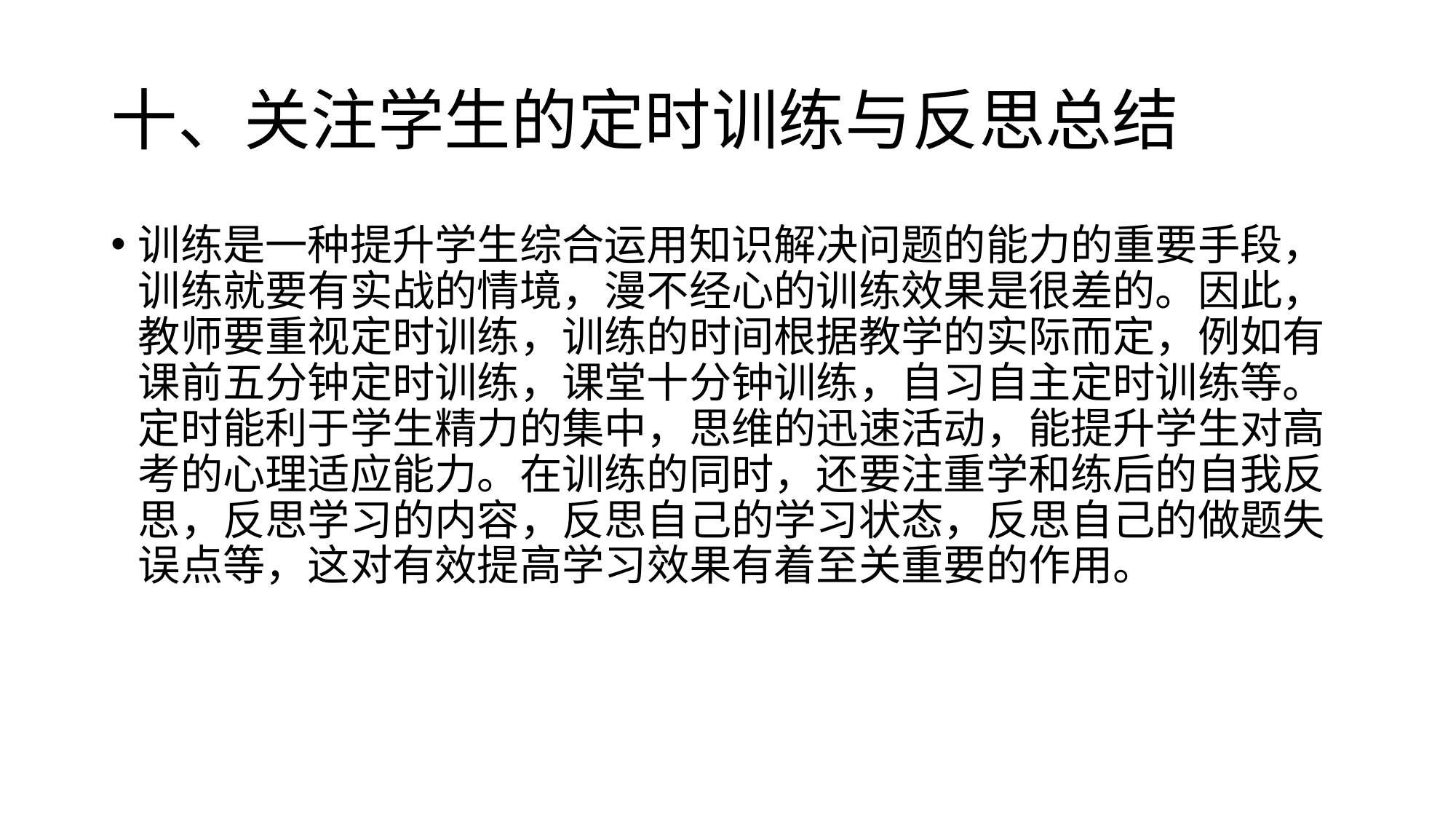

# 十、关注学生的定时训练与反思总结
训练是一种提升学生综合运用知识解决问题的能力的重要手段，训练就要有实战的情境，漫不经心的训练效果是很差的。因此，教师要重视定时训练，训练的时间根据教学的实际而定，例如有课前五分钟定时训练，课堂十分钟训练，自习自主定时训练等。定时能利于学生精力的集中，思维的迅速活动，能提升学生对高考的心理适应能力。在训练的同时，还要注重学和练后的自我反思，反思学习的内容，反思自己的学习状态，反思自己的做题失误点等，这对有效提高学习效果有着至关重要的作用。